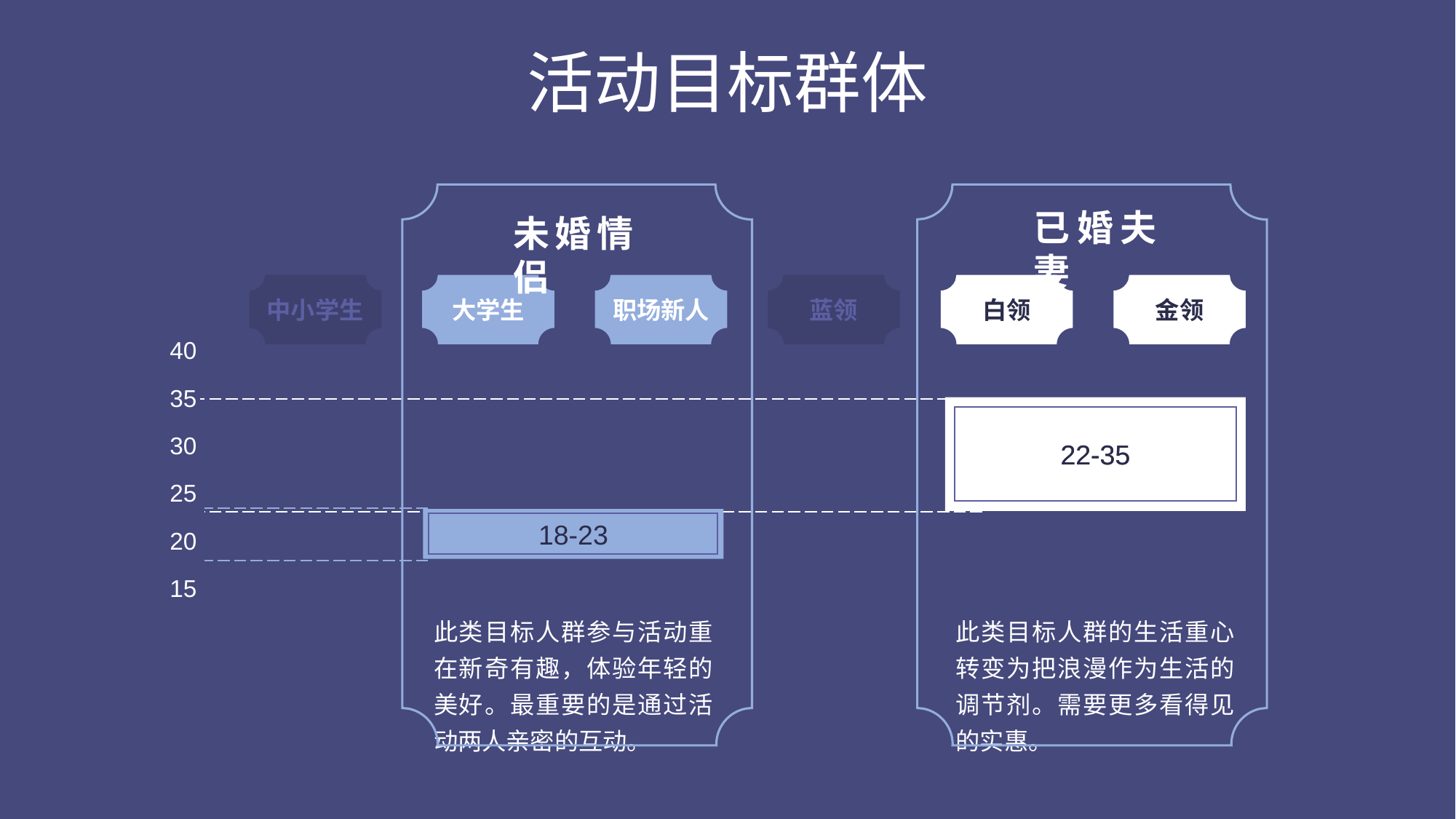

# 活动目标群体

已婚夫妻
未婚情侣

中小学生
大学生
职场新人
蓝领
白领
金领
40
35
22-35
22-35
30
25
18-23

20
15
此类目标人群参与活动重在新奇有趣，体验年轻的美好。最重要的是通过活动两人亲密的互动。
此类目标人群的生活重心转变为把浪漫作为生活的调节剂。需要更多看得见的实惠。